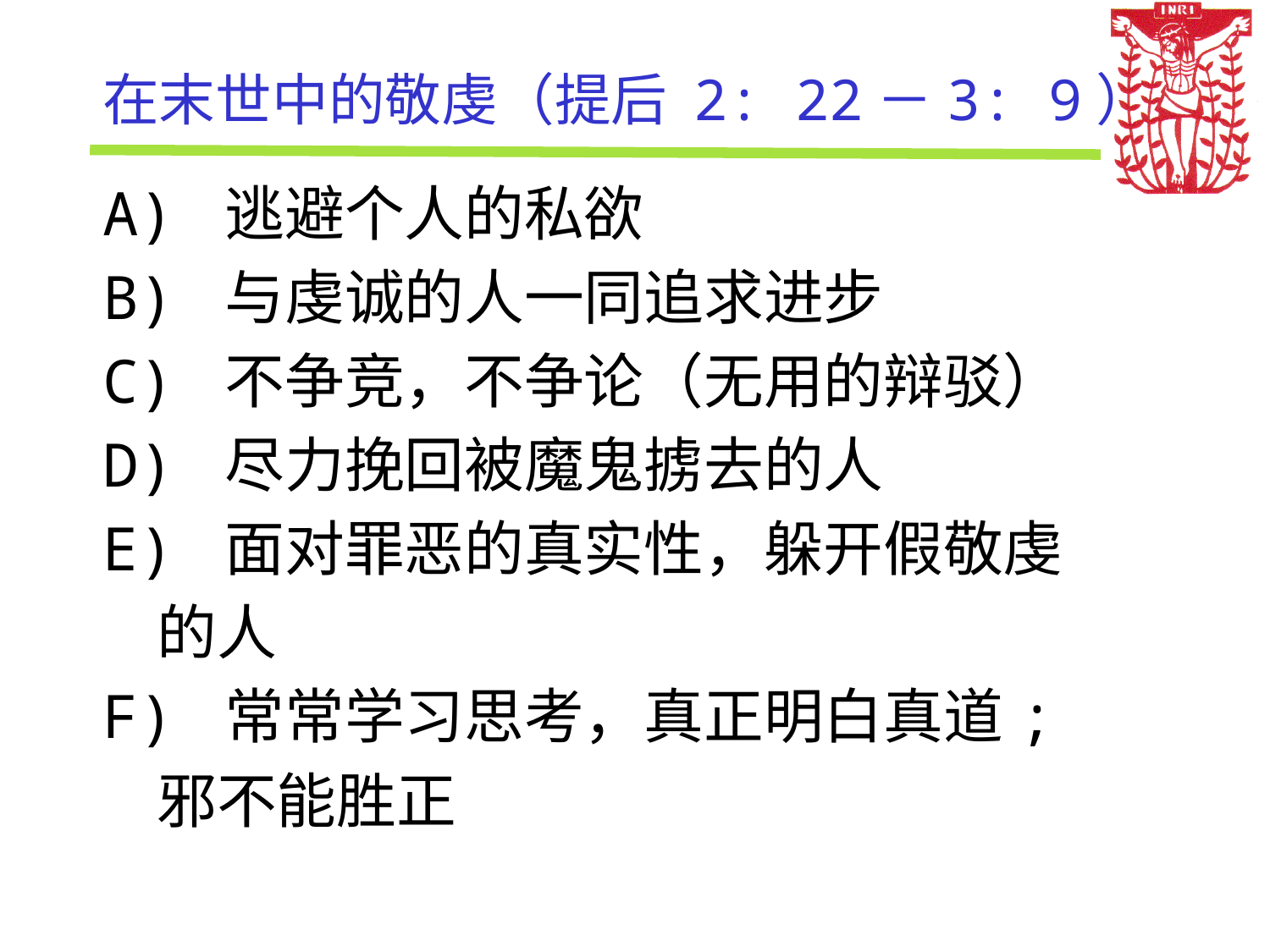

# 在末世中的敬虔（提后 2: 22－3: 9）
A) 逃避个人的私欲
B) 与虔诚的人一同追求进步
C) 不争竞，不争论（无用的辩驳）
D) 尽力挽回被魔鬼掳去的人
E) 面对罪恶的真实性，躲开假敬虔
   的人
F) 常常学习思考，真正明白真道;
   邪不能胜正